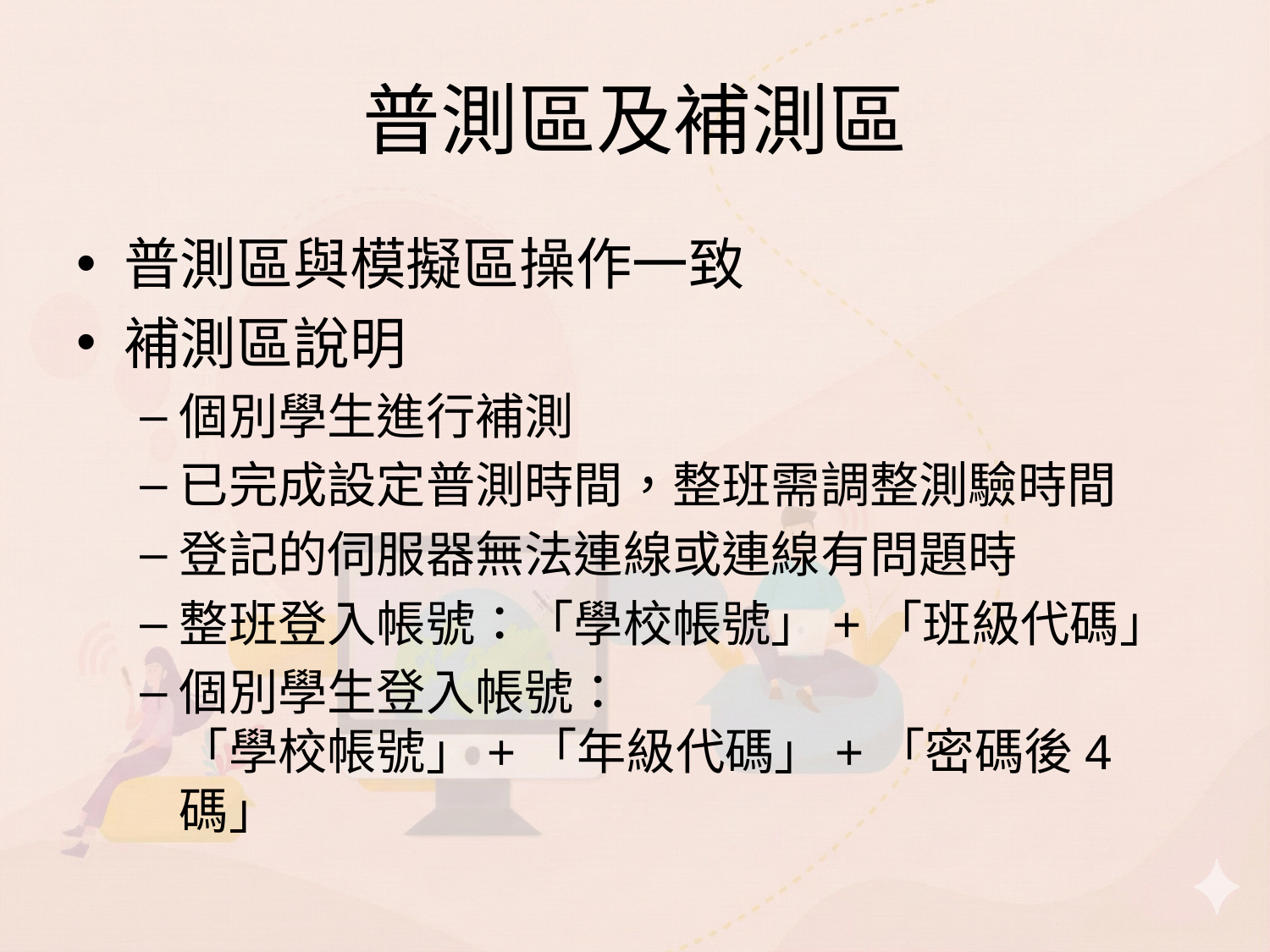

# 普測區及補測區
普測區與模擬區操作一致
補測區說明
個別學生進行補測
已完成設定普測時間，整班需調整測驗時間
登記的伺服器無法連線或連線有問題時
整班登入帳號：「學校帳號」+「班級代碼」
個別學生登入帳號：
「學校帳號」+「年級代碼」+「密碼後4碼」